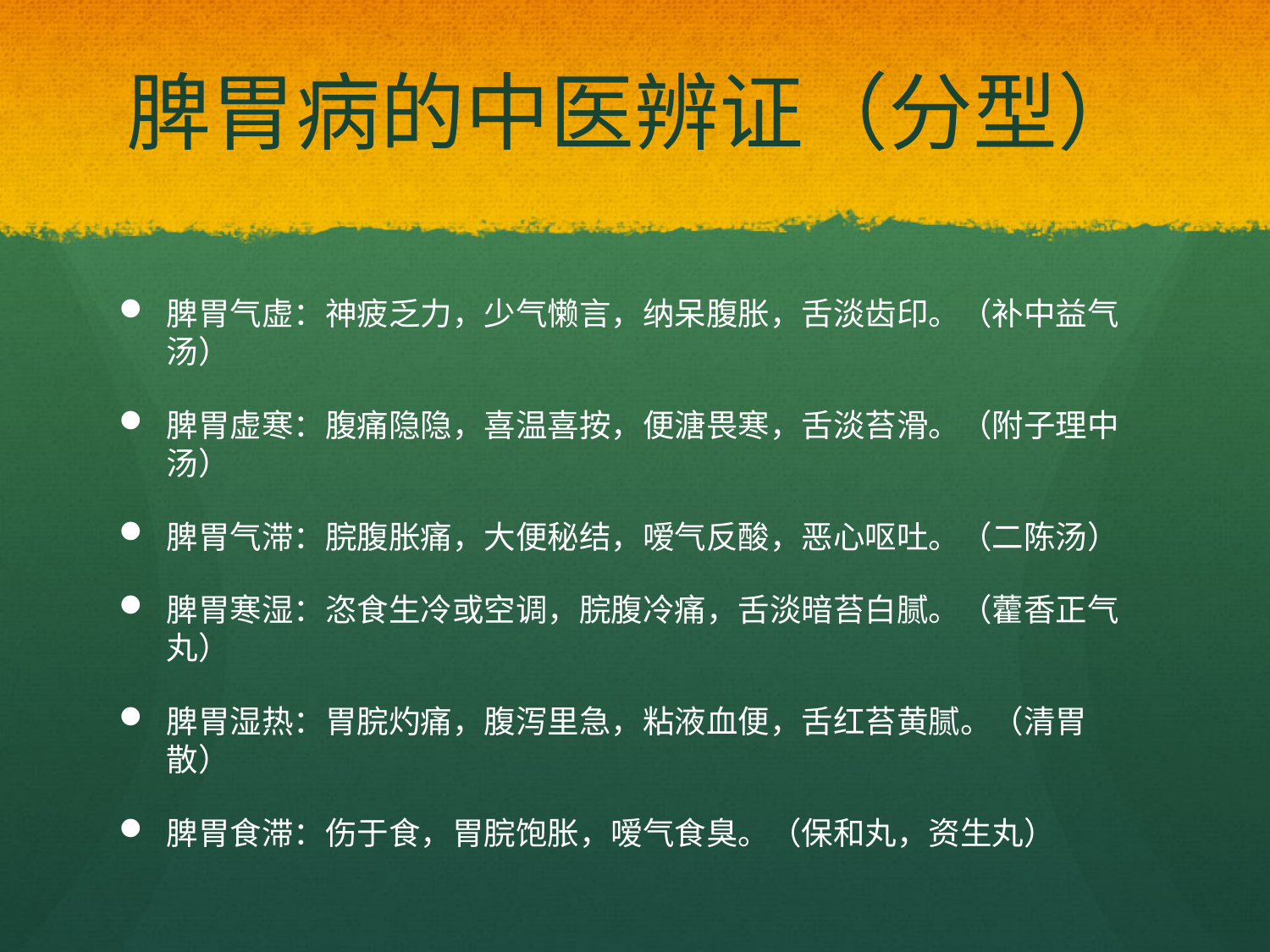

# 脾胃病的中医辨证（分型）
脾胃气虚：神疲乏力，少气懒言，纳呆腹胀，舌淡齿印。（补中益气汤）
脾胃虚寒：腹痛隐隐，喜温喜按，便溏畏寒，舌淡苔滑。（附子理中汤）
脾胃气滞：脘腹胀痛，大便秘结，嗳气反酸，恶心呕吐。（二陈汤）
脾胃寒湿：恣食生冷或空调，脘腹冷痛，舌淡暗苔白腻。（藿香正气丸）
脾胃湿热：胃脘灼痛，腹泻里急，粘液血便，舌红苔黄腻。（清胃散）
脾胃食滞：伤于食，胃脘饱胀，嗳气食臭。（保和丸，资生丸）